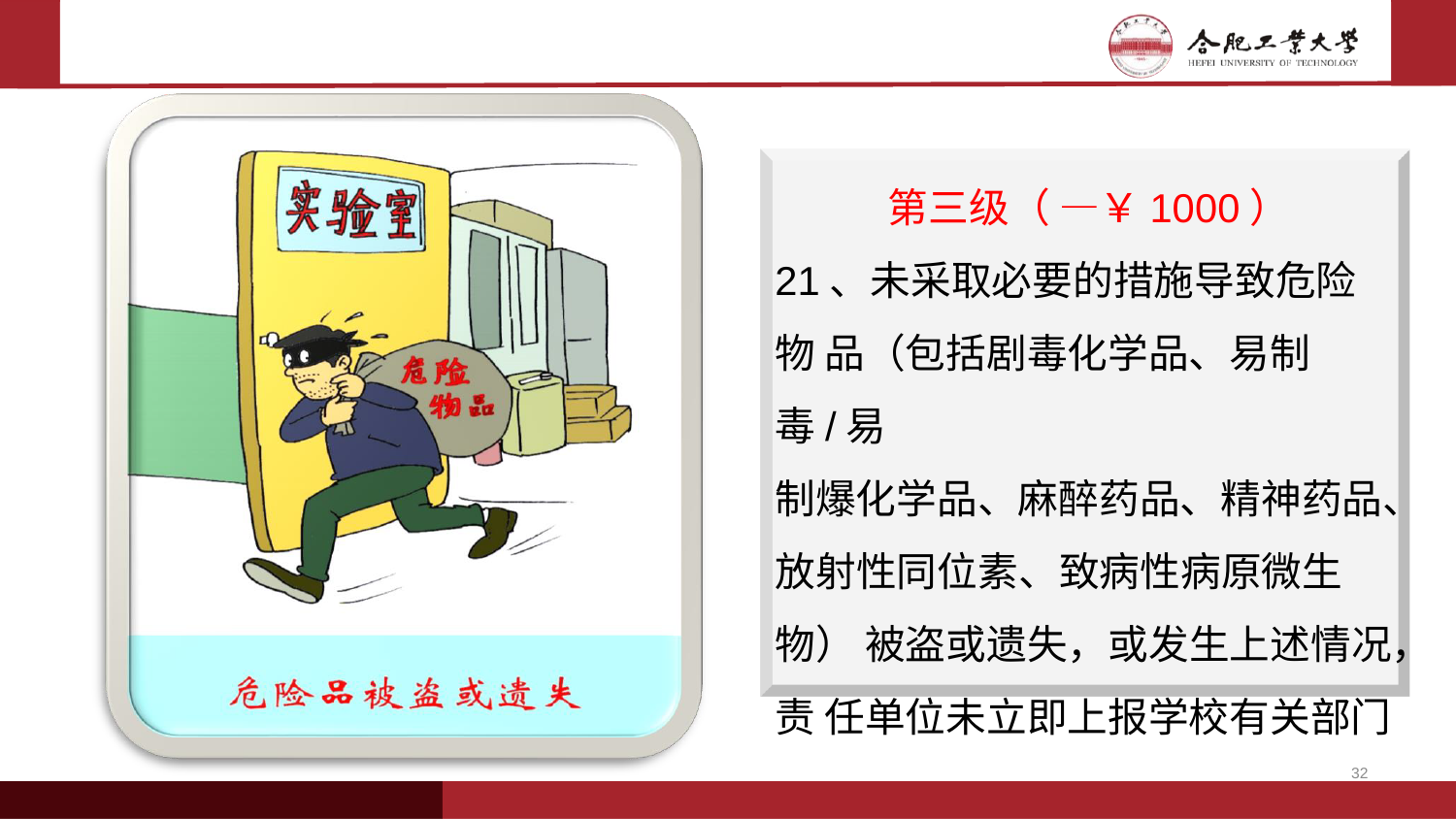

第三级（ —￥1000）
21、未采取必要的措施导致危险物 品（包括剧毒化学品、易制毒/易
制爆化学品、麻醉药品、精神药品、
放射性同位素、致病性病原微生物） 被盗或遗失，或发生上述情况，责 任单位未立即上报学校有关部门